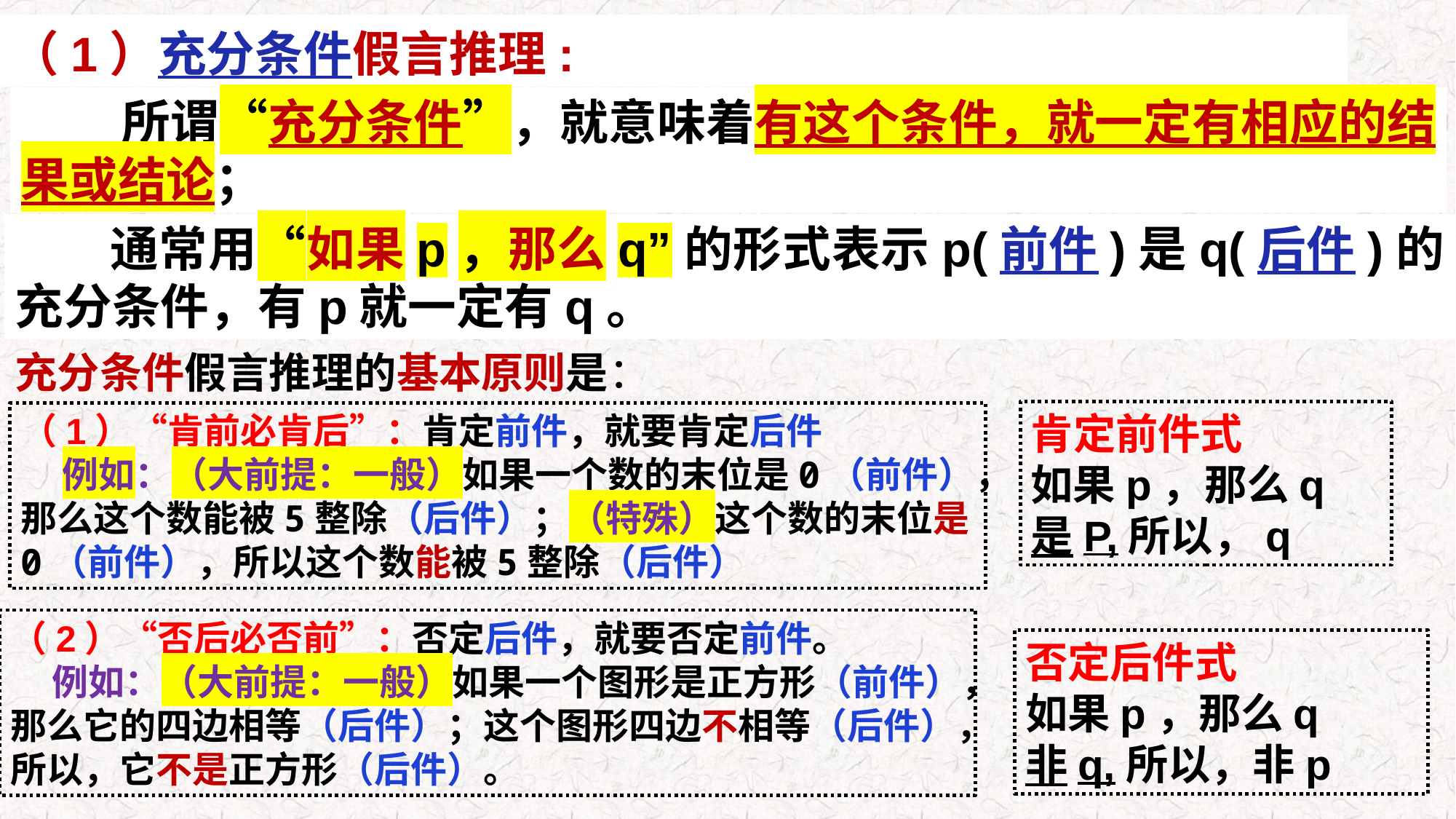

（1）充分条件假言推理:
        所谓“充分条件”，就意味着有这个条件，就一定有相应的结果或结论；
       通常用“如果p，那么q”的形式表示p(前件)是q(后件)的充分条件，有p就一定有q。
充分条件假言推理的基本原则是：
肯定前件式
如果p，那么q
是P,所以，q
（1）“肯前必肯后”：肯定前件，就要肯定后件
    例如：（大前提：一般）如果一个数的末位是0（前件），那么这个数能被5整除（后件）；（特殊）这个数的末位是0（前件），所以这个数能被5整除（后件）
（2）“否后必否前”：否定后件，就要否定前件。
    例如：（大前提：一般）如果一个图形是正方形（前件），那么它的四边相等（后件）；这个图形四边不相等（后件），所以，它不是正方形（后件）。
否定后件式
如果p，那么q
非q,所以，非p